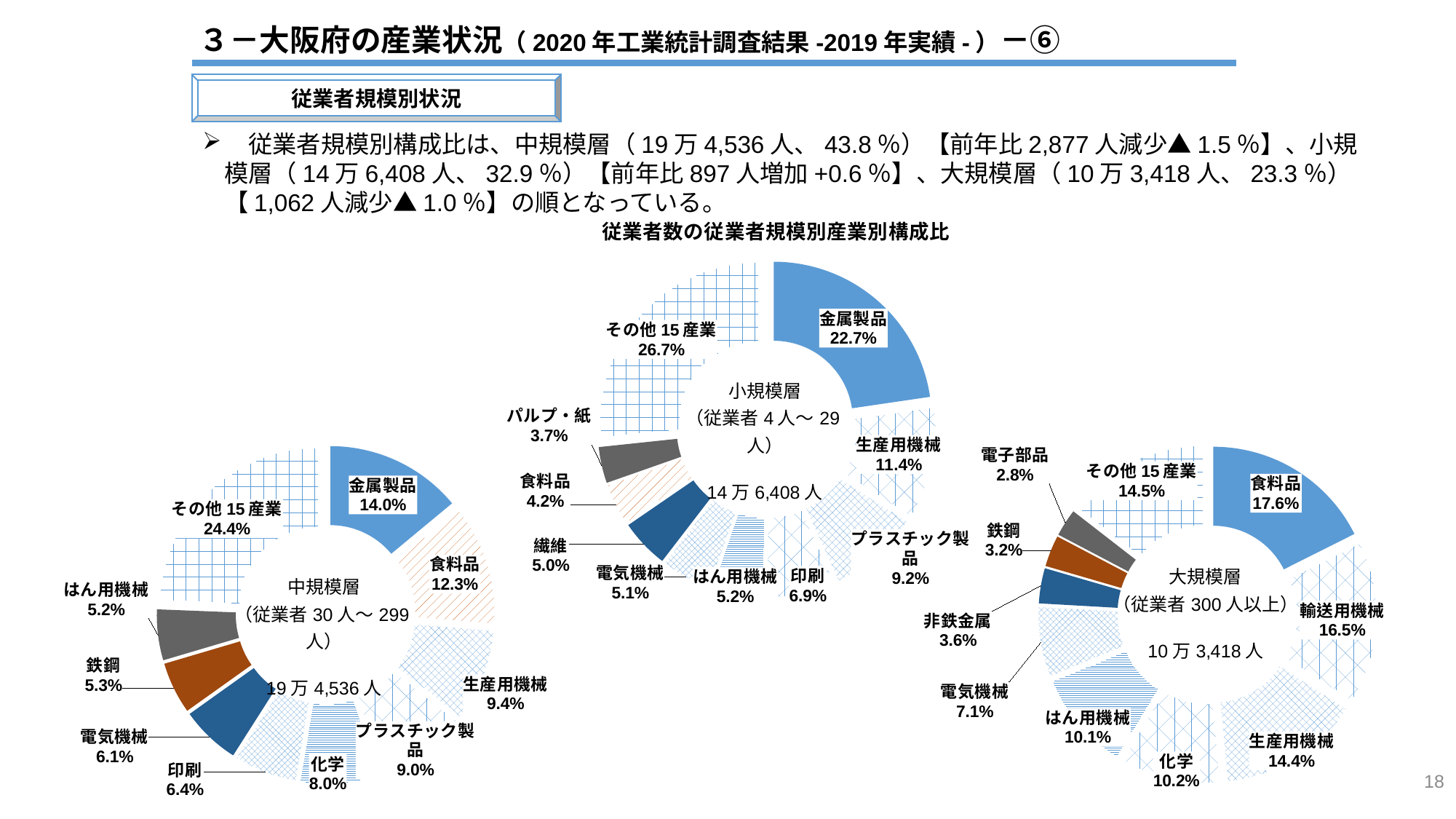

３－大阪府の産業状況（2020年工業統計調査結果-2019年実績-）－⑥
従業者規模別状況
　従業者規模別構成比は、中規模層（19万4,536人、43.8％）【前年比2,877人減少▲1.5％】、小規模層（14万6,408人、32.9％）【前年比897人増加+0.6％】、大規模層（10万3,418人、23.3％）【1,062人減少▲1.0％】の順となっている。

### Chart: 従業者数の従業者規模別産業別構成比

| Category | 従業者数の産業別構成比 |
|---|---|
| 金属製品 | 22.7 |
| 生産用機械 | 11.4 |
| プラスチック製品 | 9.2 |
| 印刷 | 6.9 |
| はん用機械 | 5.2 |
| 電気機械 | 5.1 |
| 繊維 | 5.0 |
| 食料品 | 4.2 |
| パルプ・紙 | 3.7 |
| その他15産業 | 26.7 |

### Chart

| Category | 従業者数の産業別構成比 |
|---|---|
| 金属製品 | 14.0 |
| 食料品 | 12.3 |
| 生産用機械 | 9.4 |
| プラスチック製品 | 9.0 |
| 化学 | 8.0 |
| 印刷 | 6.4 |
| 電気機械 | 6.1 |
| 鉄鋼 | 5.3 |
| はん用機械 | 5.2 |
| その他15産業 | 24.4 |

### Chart

| Category | 従業者数の産業別構成比 |
|---|---|
| 食料品 | 17.6 |
| 輸送用機械 | 16.5 |
| 生産用機械 | 14.4 |
| 化学 | 10.2 |
| はん用機械 | 10.1 |
| 電気機械 | 7.1 |
| 非鉄金属 | 3.6 |
| 鉄鋼 | 3.2 |
| 電子部品 | 2.8 |
| その他15産業 | 14.5 |
18